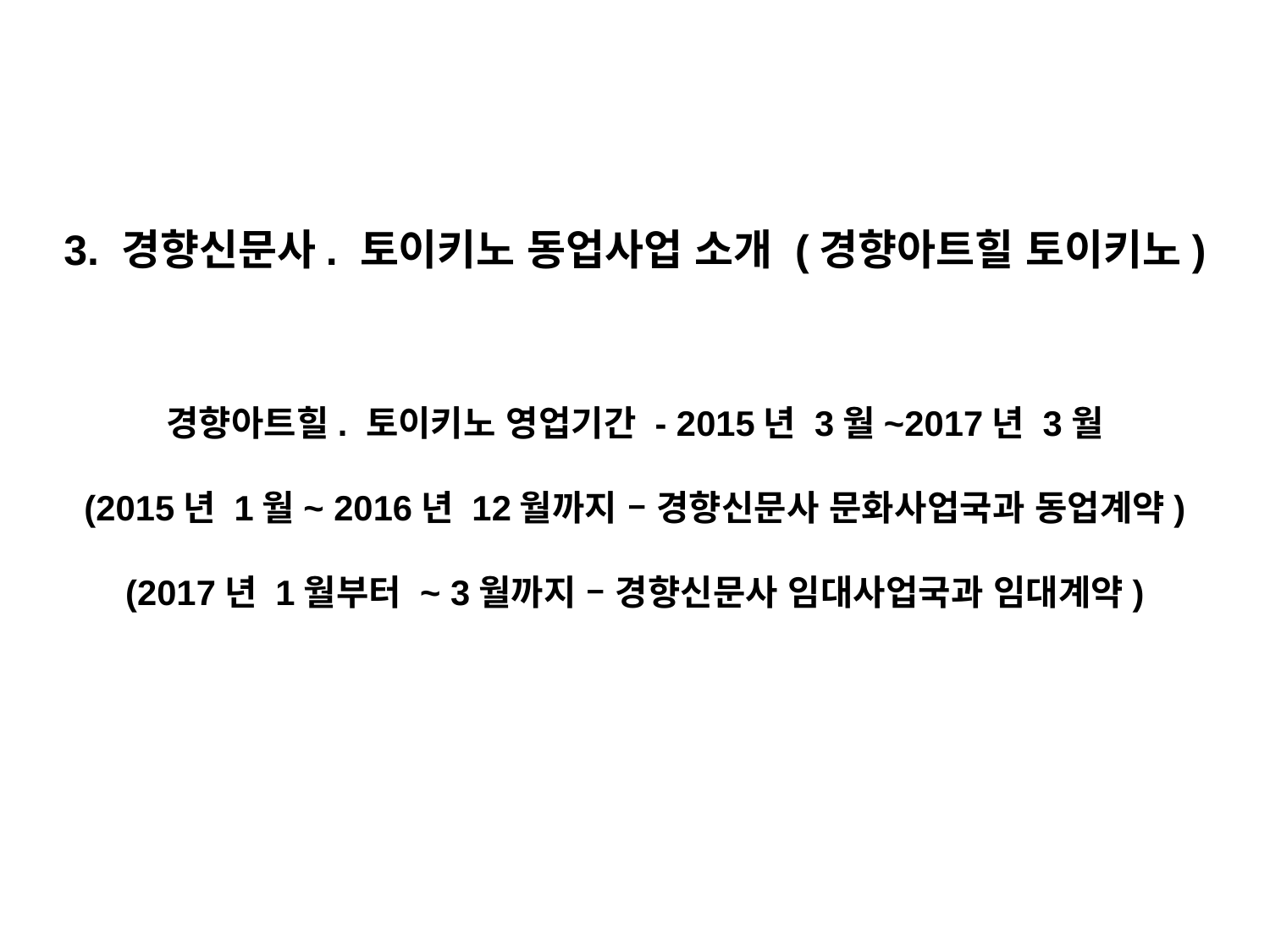

3. 경향신문사. 토이키노 동업사업 소개 (경향아트힐 토이키노)

경향아트힐. 토이키노 영업기간 - 2015년 3월~2017년 3월

(2015년 1월~ 2016년 12월까지 – 경향신문사 문화사업국과 동업계약)

(2017년 1월부터 ~ 3월까지 – 경향신문사 임대사업국과 임대계약)